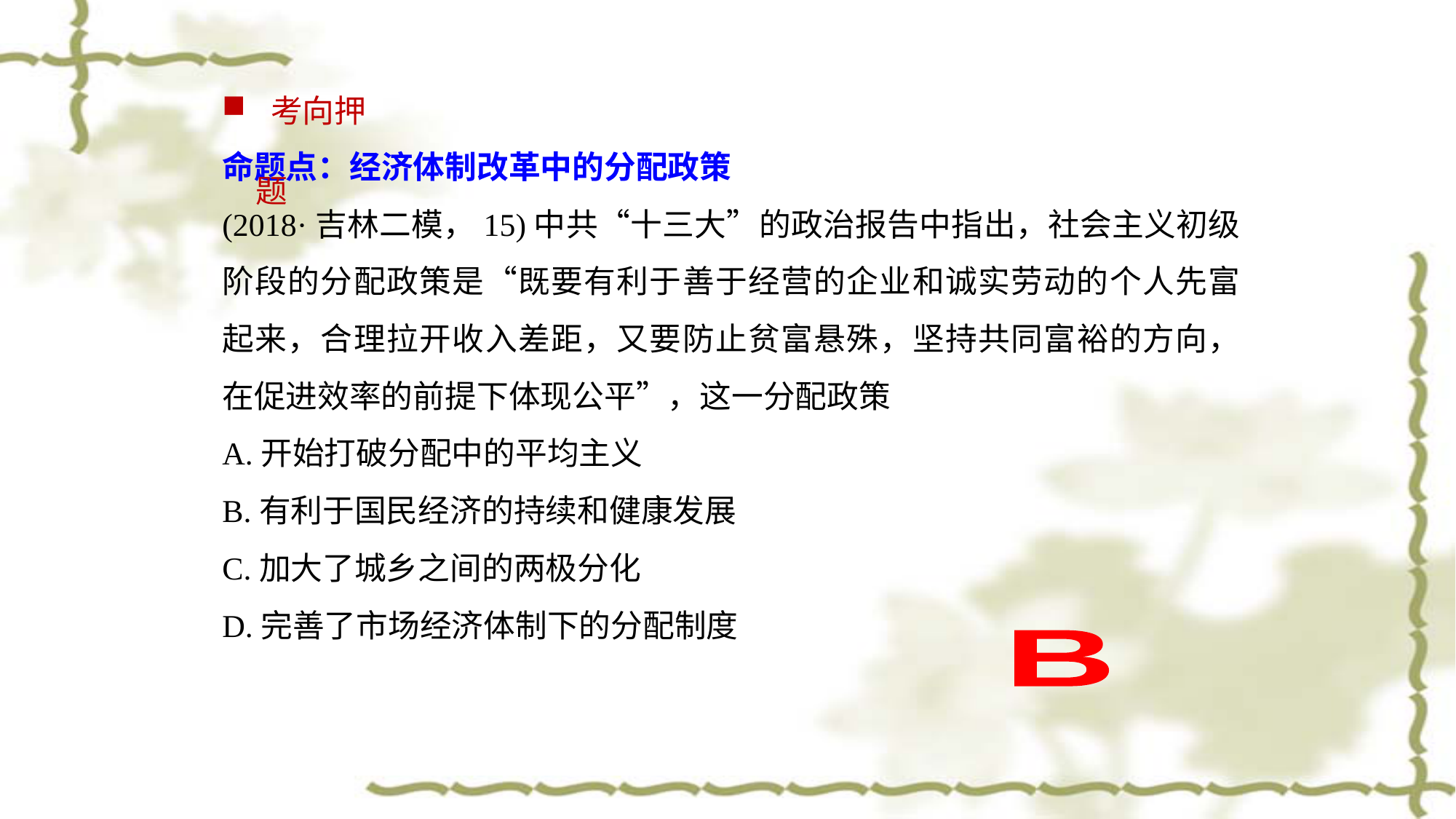

考向押题
命题点：经济体制改革中的分配政策
(2018·吉林二模，15)中共“十三大”的政治报告中指出，社会主义初级阶段的分配政策是“既要有利于善于经营的企业和诚实劳动的个人先富起来，合理拉开收入差距，又要防止贫富悬殊，坚持共同富裕的方向，在促进效率的前提下体现公平”，这一分配政策
A.开始打破分配中的平均主义
B.有利于国民经济的持续和健康发展
C.加大了城乡之间的两极分化
D.完善了市场经济体制下的分配制度
B